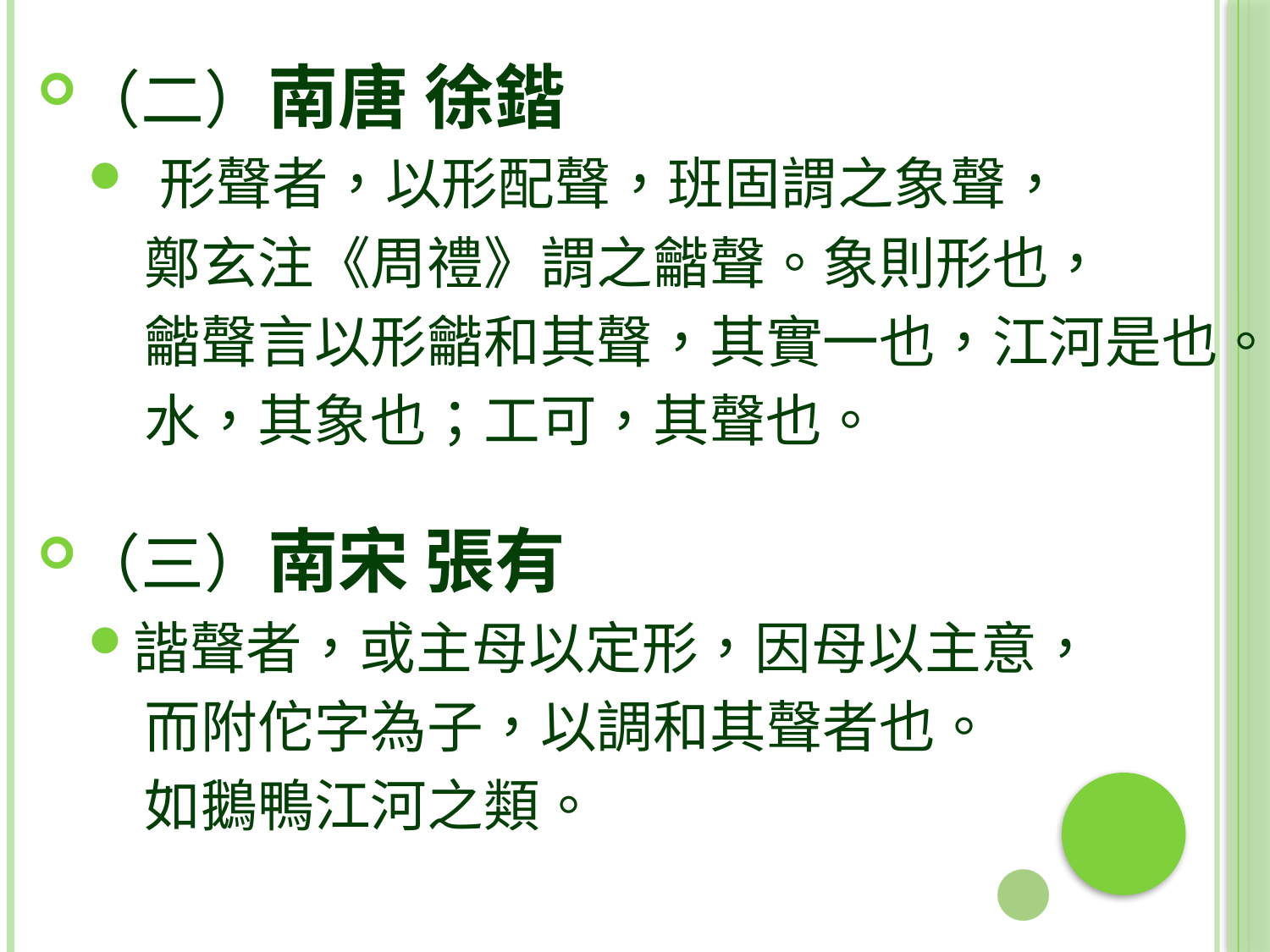

（二）南唐 徐鍇
 形聲者，以形配聲，班固謂之象聲，
　鄭玄注《周禮》謂之龤聲。象則形也，
　龤聲言以形龤和其聲，其實一也，江河是也。
　水，其象也；工可，其聲也。

（三）南宋 張有
諧聲者，或主母以定形，因母以主意，
　而附佗字為子，以調和其聲者也。
　如鵝鴨江河之類。